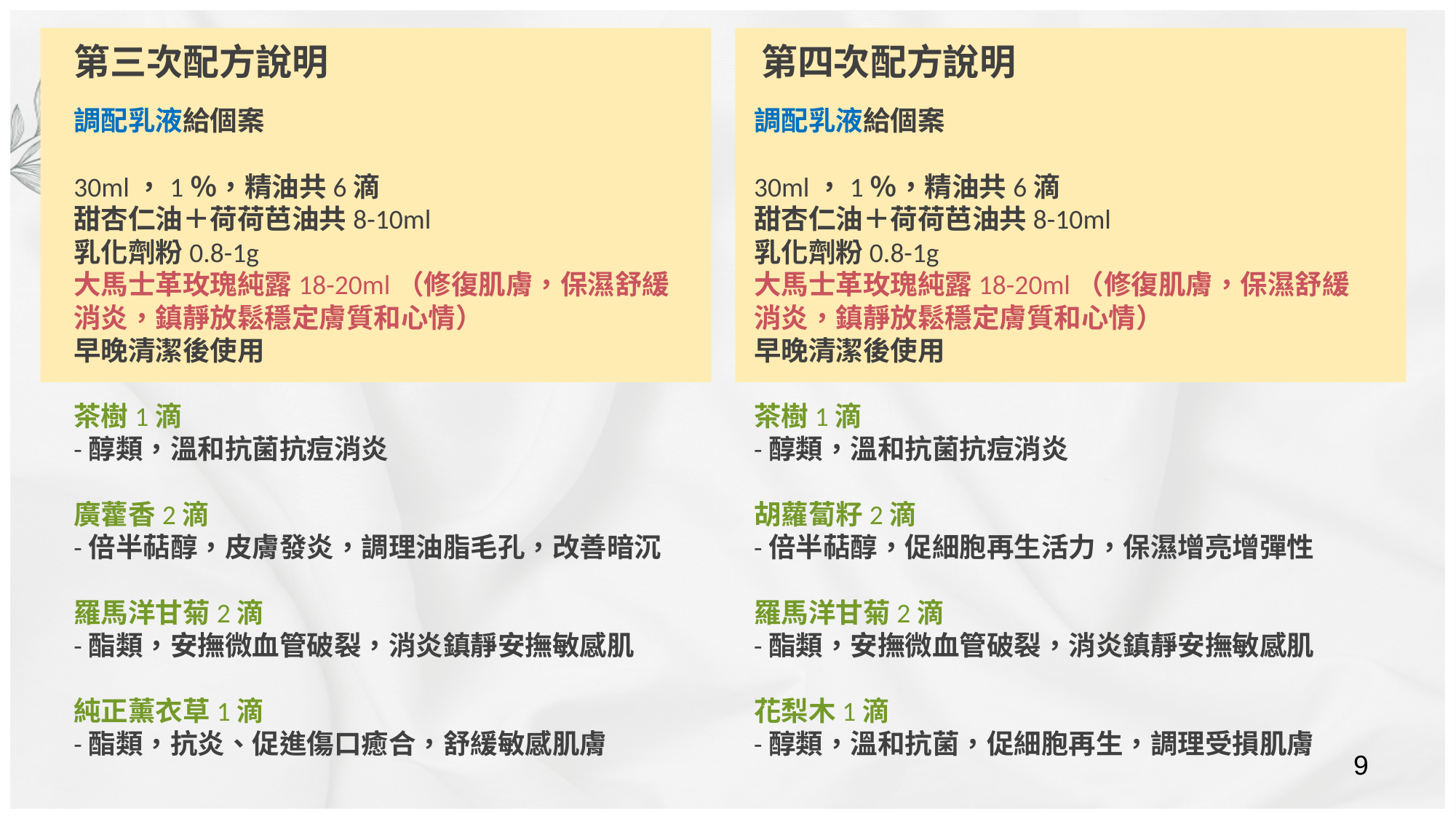

第四次配方說明
第三次配方說明
調配乳液給個案

30ml，1％，精油共6滴
甜杏仁油＋荷荷芭油共8-10ml
乳化劑粉0.8-1g
大馬士革玫瑰純露18-20ml（修復肌膚，保濕舒緩消炎，鎮靜放鬆穩定膚質和心情）
早晚清潔後使用

茶樹1滴
-醇類，溫和抗菌抗痘消炎

廣藿香2滴
-倍半萜醇，皮膚發炎，調理油脂毛孔，改善暗沉

羅馬洋甘菊2滴
-酯類，安撫微血管破裂，消炎鎮靜安撫敏感肌

純正薰衣草1滴
-酯類，抗炎、促進傷口癒合，舒緩敏感肌膚
調配乳液給個案

30ml，1％，精油共6滴
甜杏仁油＋荷荷芭油共8-10ml
乳化劑粉0.8-1g
大馬士革玫瑰純露18-20ml（修復肌膚，保濕舒緩消炎，鎮靜放鬆穩定膚質和心情）
早晚清潔後使用

茶樹1滴
-醇類，溫和抗菌抗痘消炎

胡蘿蔔籽2滴
-倍半萜醇，促細胞再生活力，保濕增亮增彈性

羅馬洋甘菊2滴
-酯類，安撫微血管破裂，消炎鎮靜安撫敏感肌

花梨木1滴
-醇類，溫和抗菌，促細胞再生，調理受損肌膚
9